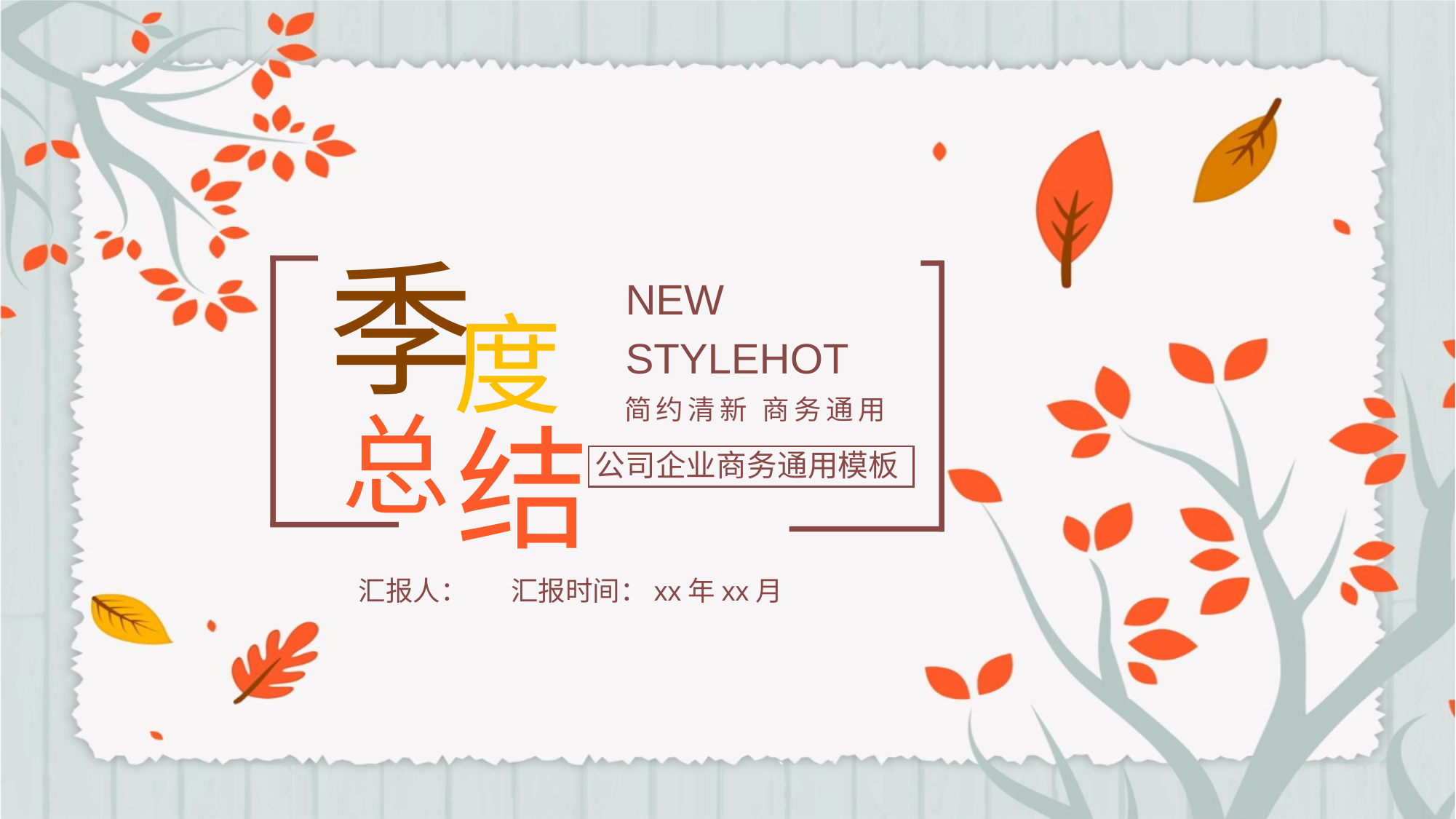

季
NEW
STYLEHOT
度

简约清新 商务通用
总
结

公司企业商务通用模板
汇报人：       汇报时间：xx年xx月